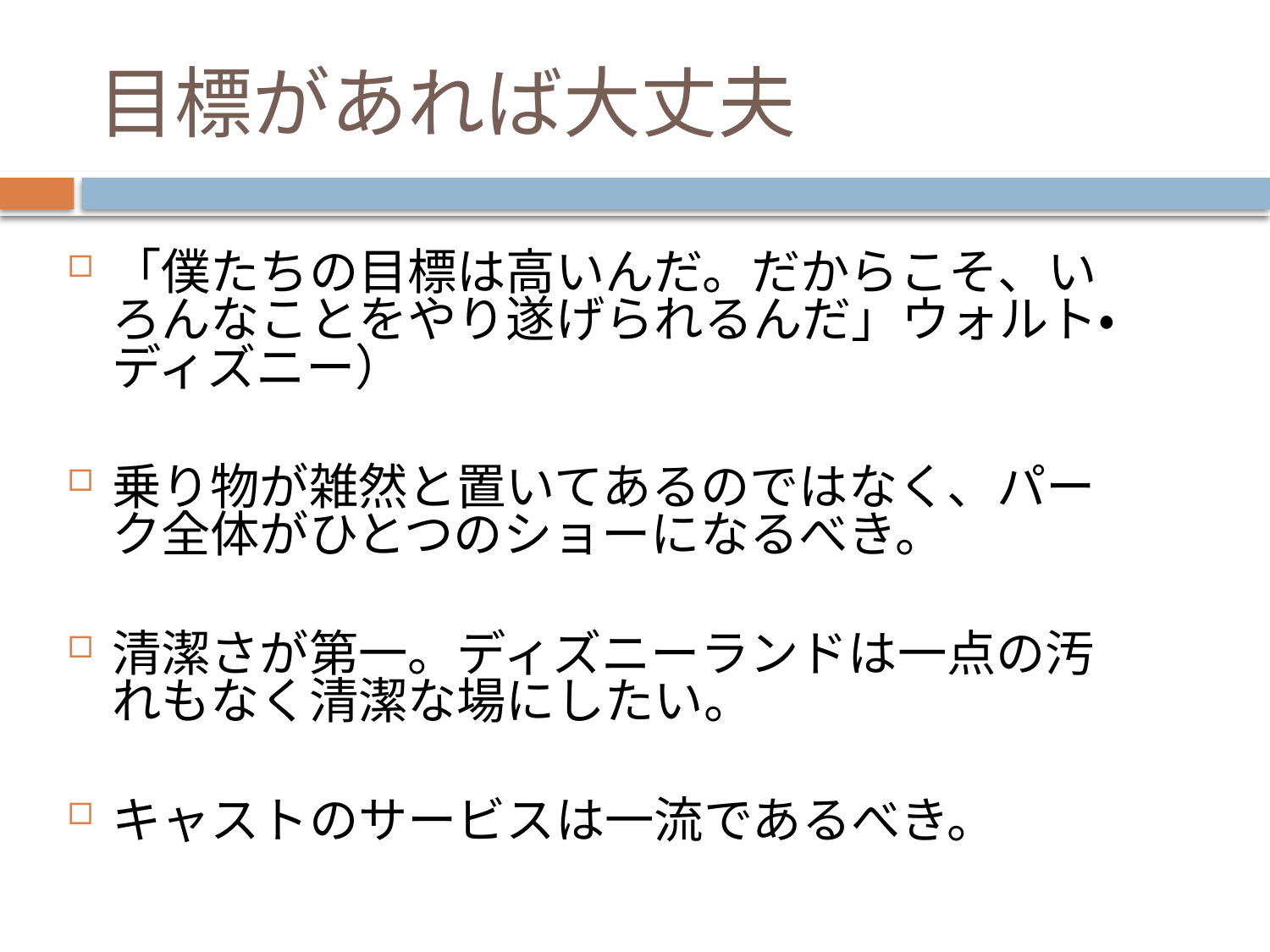

# 目標があれば大丈夫
「僕たちの目標は高いんだ。だからこそ、いろんなことをやり遂げられるんだ」ウォルト・ディズニー）

乗り物が雑然と置いてあるのではなく、パーク全体がひとつのショーになるべき。

清潔さが第一。ディズニーランドは一点の汚れもなく清潔な場にしたい。

キャストのサービスは一流であるべき。